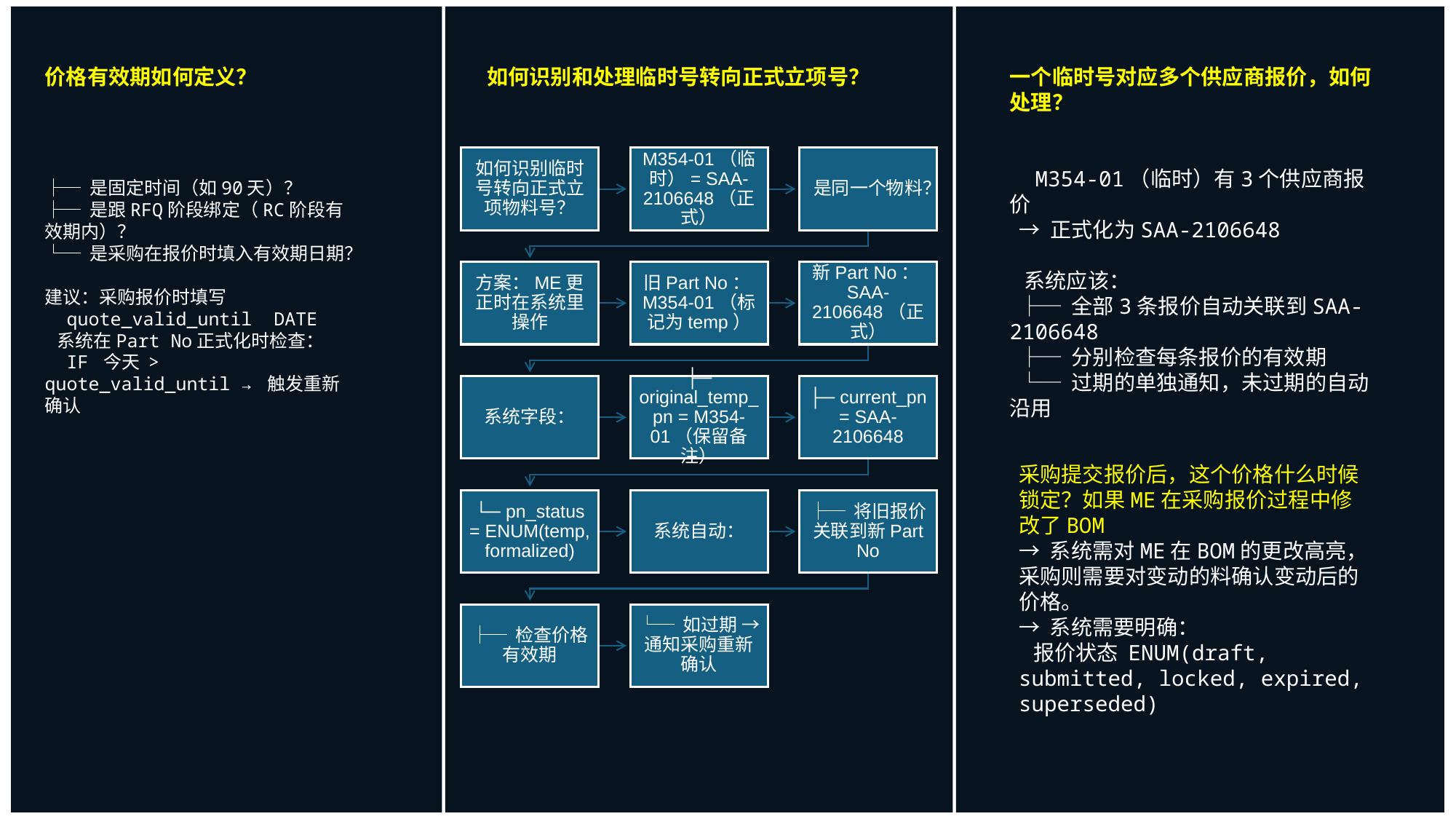

价格有效期如何定义？

├─ 是固定时间（如90天）？
├─ 是跟RFQ阶段绑定（RC阶段有效期内）？
└─ 是采购在报价时填入有效期日期？

建议：采购报价时填写
  quote_valid_until  DATE
  系统在Part No正式化时检查：
  IF 今天 > quote_valid_until → 触发重新确认
如何识别和处理临时号转向正式立项号？
一个临时号对应多个供应商报价，如何处理？

  M354-01（临时）有3个供应商报价
  → 正式化为SAA-2106648

  系统应该：
  ├─ 全部3条报价自动关联到SAA-2106648
  ├─ 分别检查每条报价的有效期
  └─ 过期的单独通知，未过期的自动沿用

如何识别临时号转向正式立项物料号？

M354-01（临时）= SAA-2106648（正式）

是同一个物料？

方案：ME更正时在系统里操作

旧Part No：M354-01（标记为temp）

新Part No：SAA-2106648（正式）

系统字段：

├─ original_temp_pn = M354-01（保留备注）

├─ current_pn = SAA-2106648

└─ pn_status = ENUM(temp, formalized)

系统自动：

├─ 将旧报价关联到新Part No

├─ 检查价格有效期
└─ 如过期 → 通知采购重新确认
采购提交报价后，这个价格什么时候锁定？如果ME在采购报价过程中修改了BOM
→ 系统需对ME在BOM的更改高亮，采购则需要对变动的料确认变动后的价格。
→ 系统需要明确：
  报价状态 ENUM(draft, submitted, locked, expired, superseded)